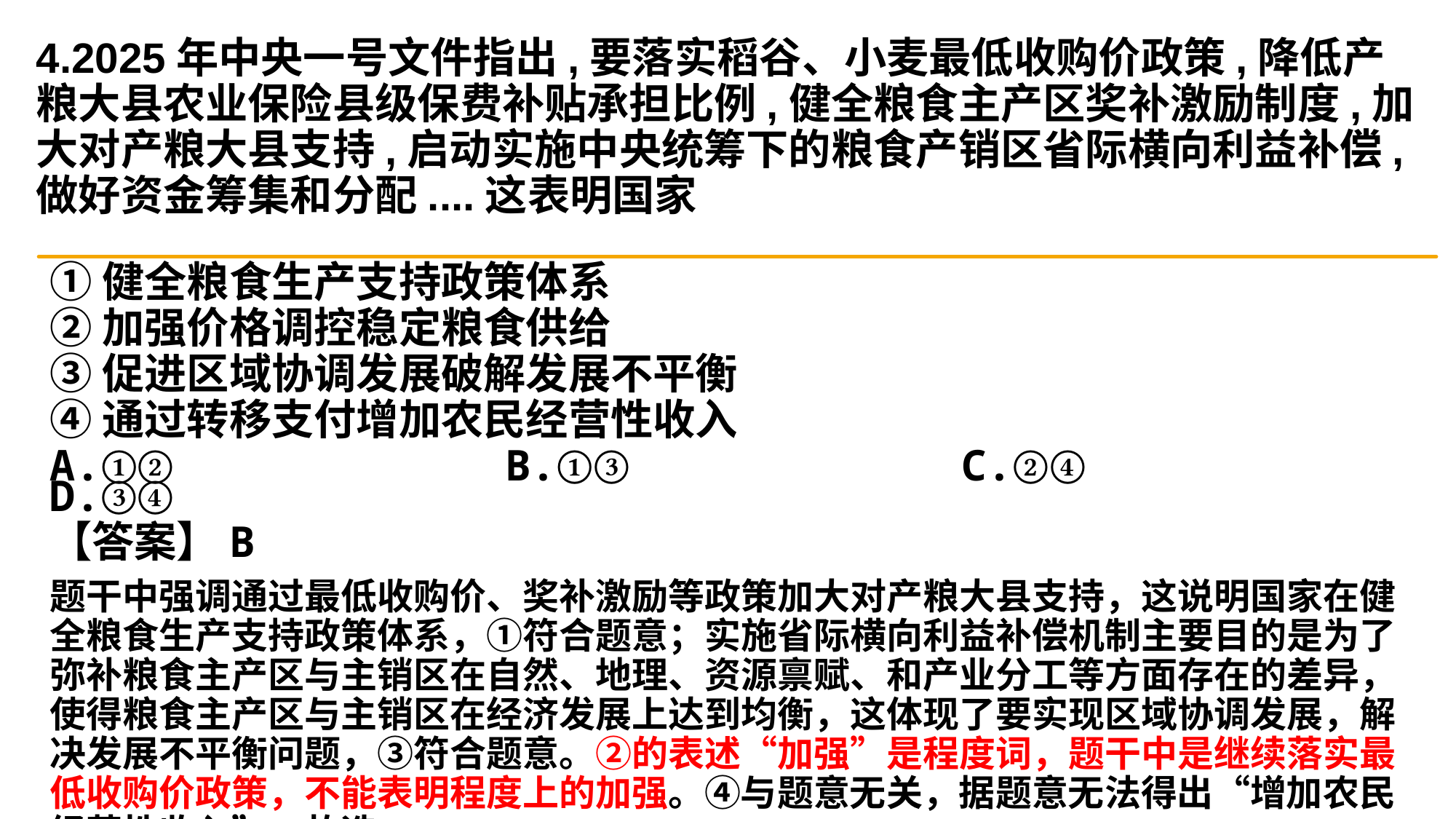

# 4.2025年中央一号文件指出,要落实稻谷、小麦最低收购价政策,降低产粮大县农业保险县级保费补贴承担比例,健全粮食主产区奖补激励制度,加大对产粮大县支持,启动实施中央统筹下的粮食产销区省际横向利益补偿,做好资金筹集和分配....这表明国家
①健全粮食生产支持政策体系
②加强价格调控稳定粮食供给
③促进区域协调发展破解发展不平衡
④通过转移支付增加农民经营性收入
A.①②             B.①③             C.②④            D.③④
【答案】B
题干中强调通过最低收购价、奖补激励等政策加大对产粮大县支持，这说明国家在健全粮食生产支持政策体系，①符合题意；实施省际横向利益补偿机制主要目的是为了弥补粮食主产区与主销区在自然、地理、资源禀赋、和产业分工等方面存在的差异，使得粮食主产区与主销区在经济发展上达到均衡，这体现了要实现区域协调发展，解决发展不平衡问题，③符合题意。②的表述“加强”是程度词，题干中是继续落实最低收购价政策，不能表明程度上的加强。④与题意无关，据题意无法得出“增加农民经营性收入”。故选B。